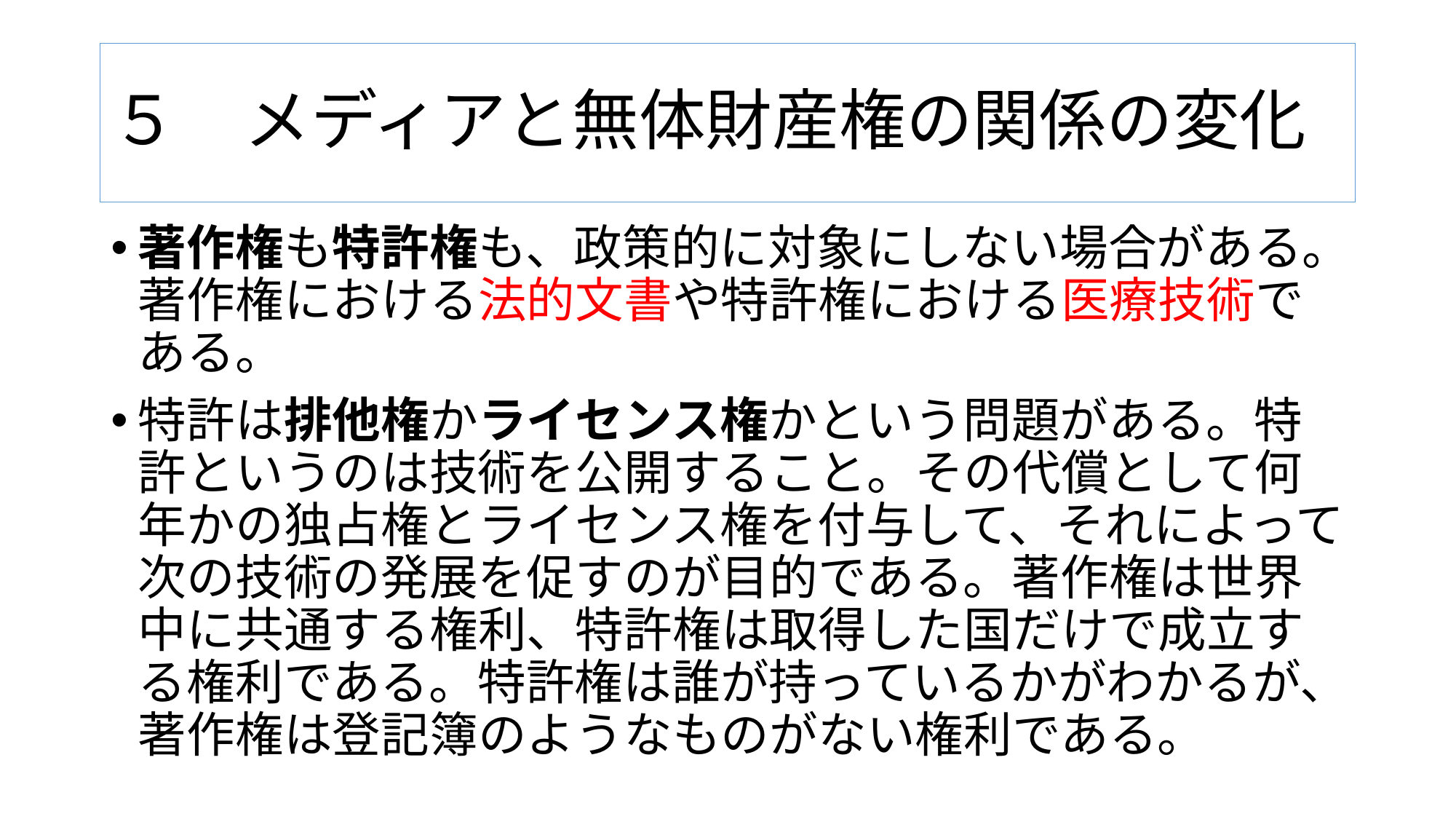

# ５　メディアと無体財産権の関係の変化
著作権も特許権も、政策的に対象にしない場合がある。著作権における法的文書や特許権における医療技術である。
特許は排他権かライセンス権かという問題がある。特許というのは技術を公開すること。その代償として何年かの独占権とライセンス権を付与して、それによって次の技術の発展を促すのが目的である。著作権は世界中に共通する権利、特許権は取得した国だけで成立する権利である。特許権は誰が持っているかがわかるが、著作権は登記簿のようなものがない権利である。